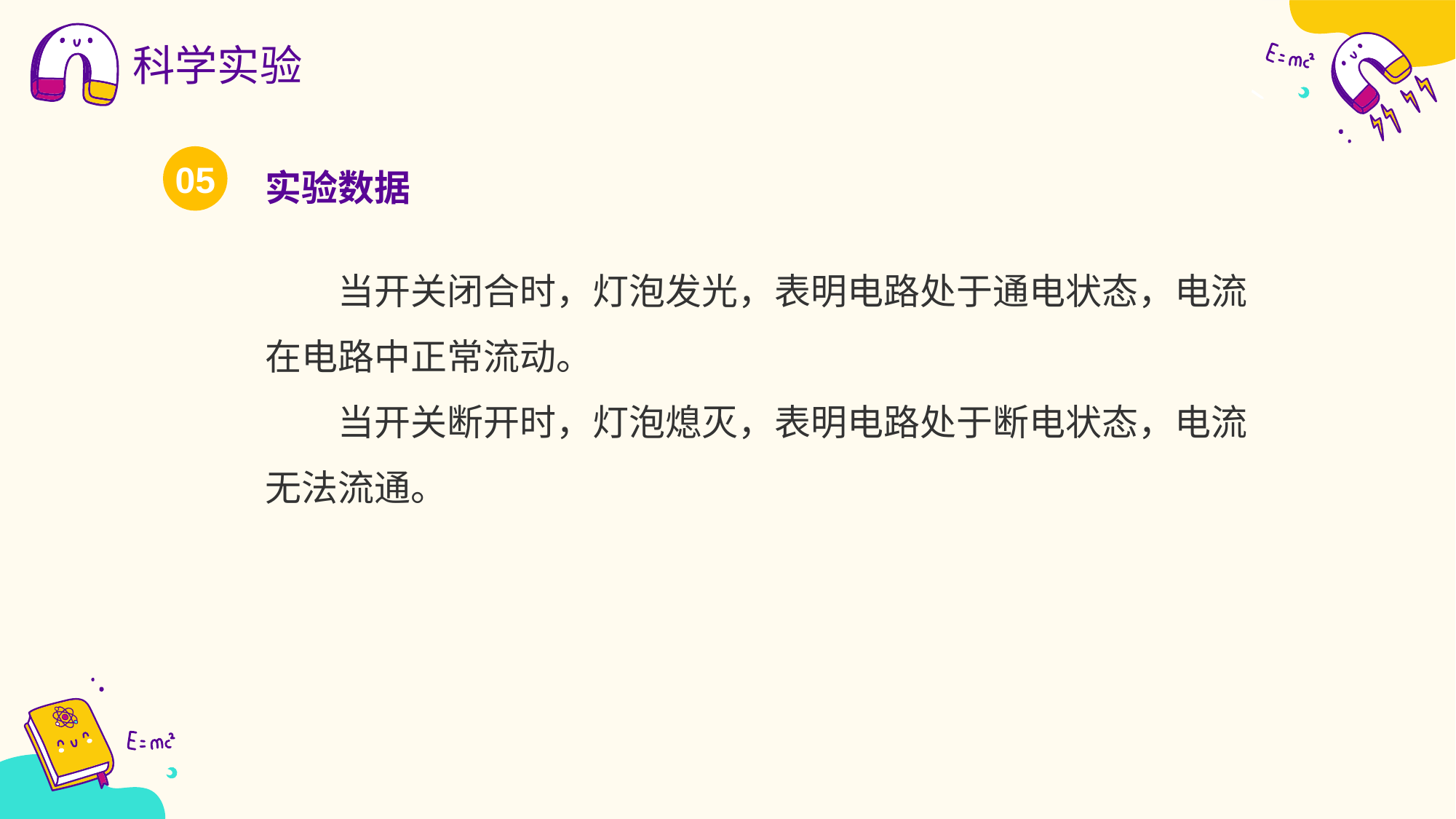

科学实验
实验数据
05
当开关闭合时，灯泡发光，表明电路处于通电状态，电流在电路中正常流动。
当开关断开时，灯泡熄灭，表明电路处于断电状态，电流无法流通。